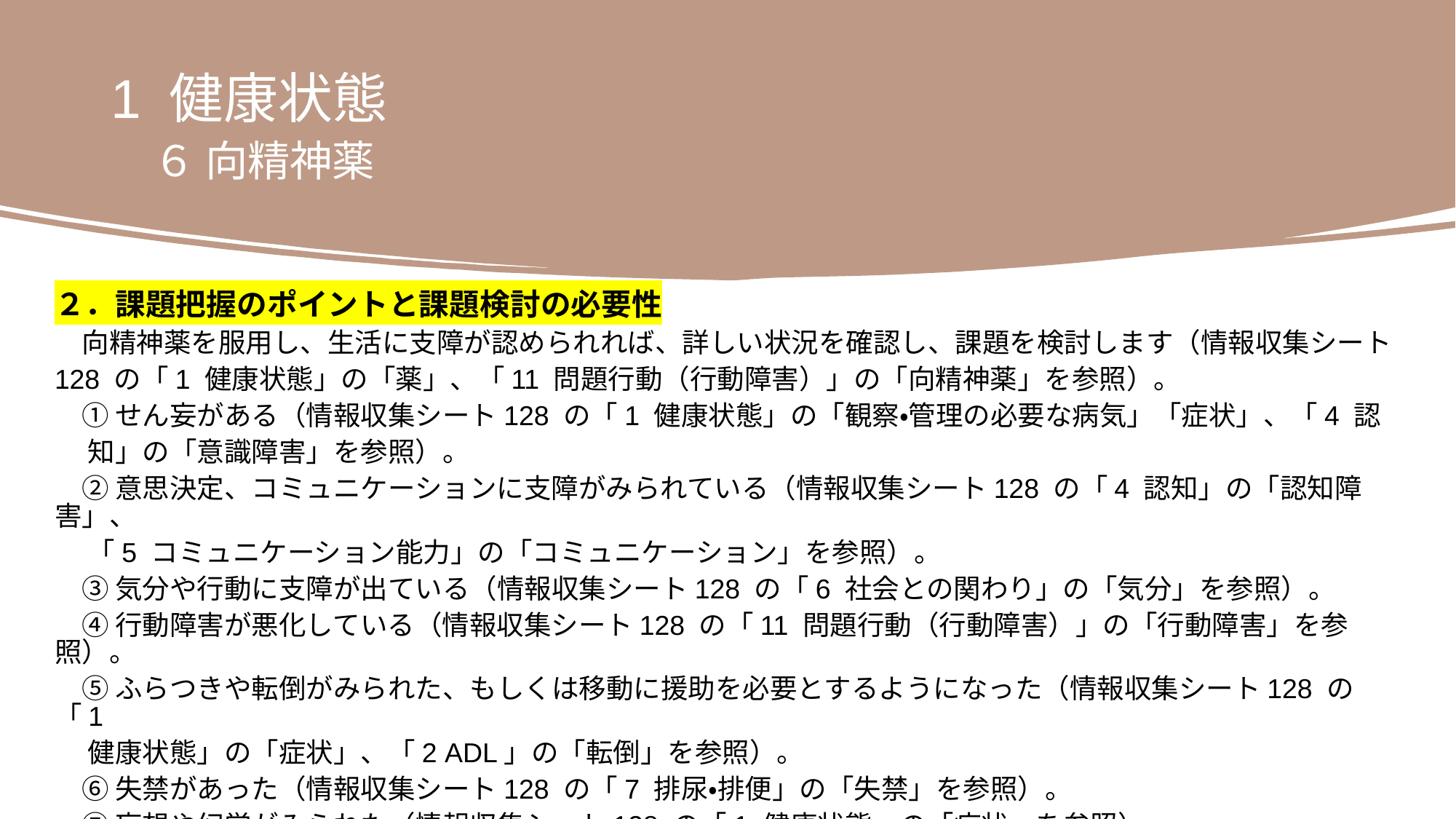

1 健康状態
　６ 向精神薬

２．課題把握のポイントと課題検討の必要性
　向精神薬を服用し、生活に支障が認められれば、詳しい状況を確認し、課題を検討します（情報収集シート
128 の「1 健康状態」の「薬」、「11 問題行動（行動障害）」の「向精神薬」を参照）。
　① せん妄がある（情報収集シート128 の「1 健康状態」の「観察・管理の必要な病気」「症状」、「4 認
　 知」の「意識障害」を参照）。
　② 意思決定、コミュニケーションに支障がみられている（情報収集シート128 の「4 認知」の「認知障害」、
　 「5 コミュニケーション能力」の「コミュニケーション」を参照）。
　③ 気分や行動に支障が出ている（情報収集シート128 の「6 社会との関わり」の「気分」を参照）。
　④ 行動障害が悪化している（情報収集シート128 の「11 問題行動（行動障害）」の「行動障害」を参照）。
　⑤ ふらつきや転倒がみられた、もしくは移動に援助を必要とするようになった（情報収集シート128 の「1
　 健康状態」の「症状」、「2 ADL」の「転倒」を参照）。
　⑥ 失禁があった（情報収集シート128 の「7 排尿・排便」の「失禁」を参照）。
　⑦ 妄想や幻覚がみられた（情報収集シート128 の「1 健康状態」の「症状」を参照）。